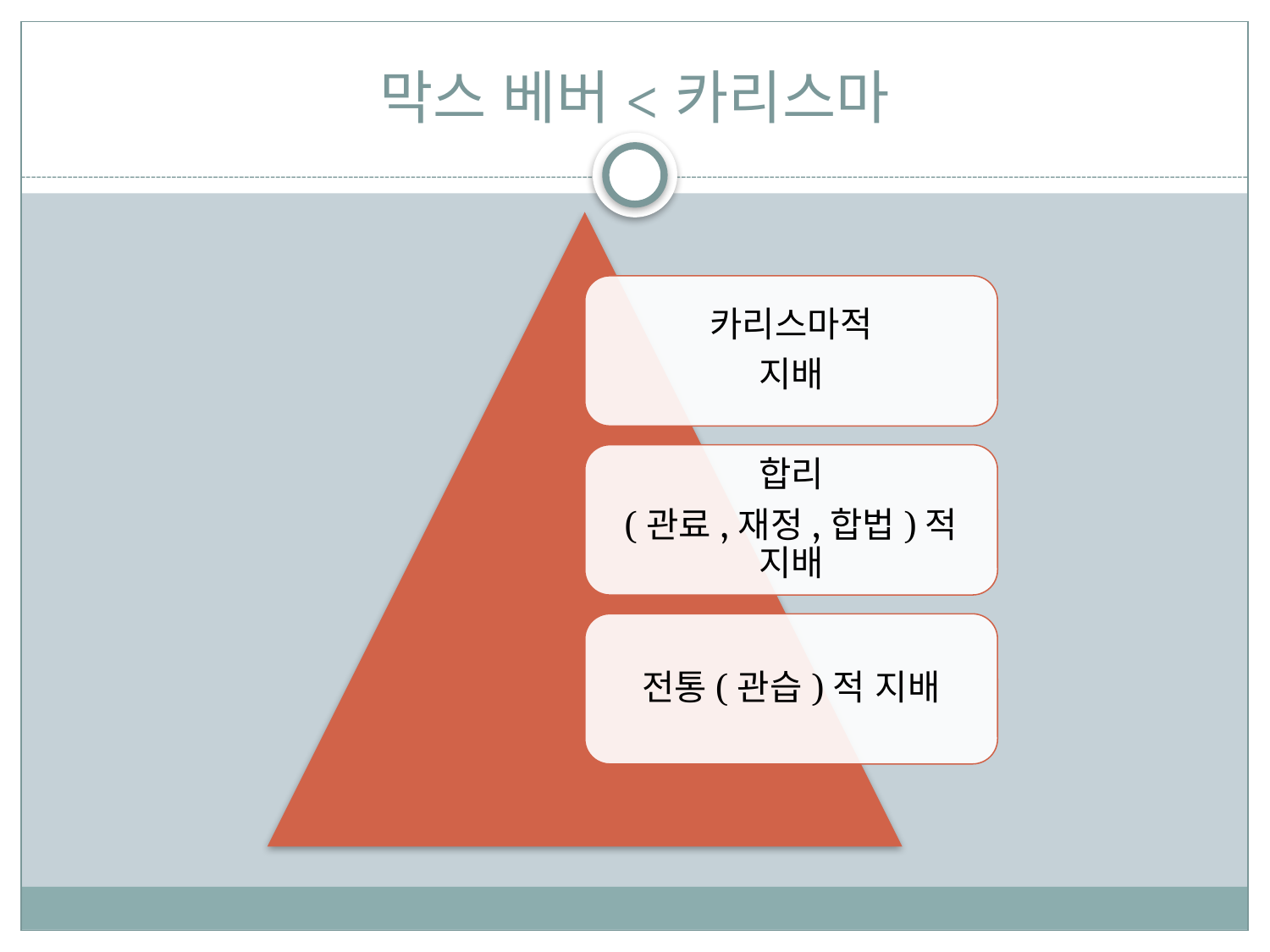

# 막스 베버<카리스마
카리스마적
지배
합리
(관료,재정,합법)적 지배
전통(관습)적 지배